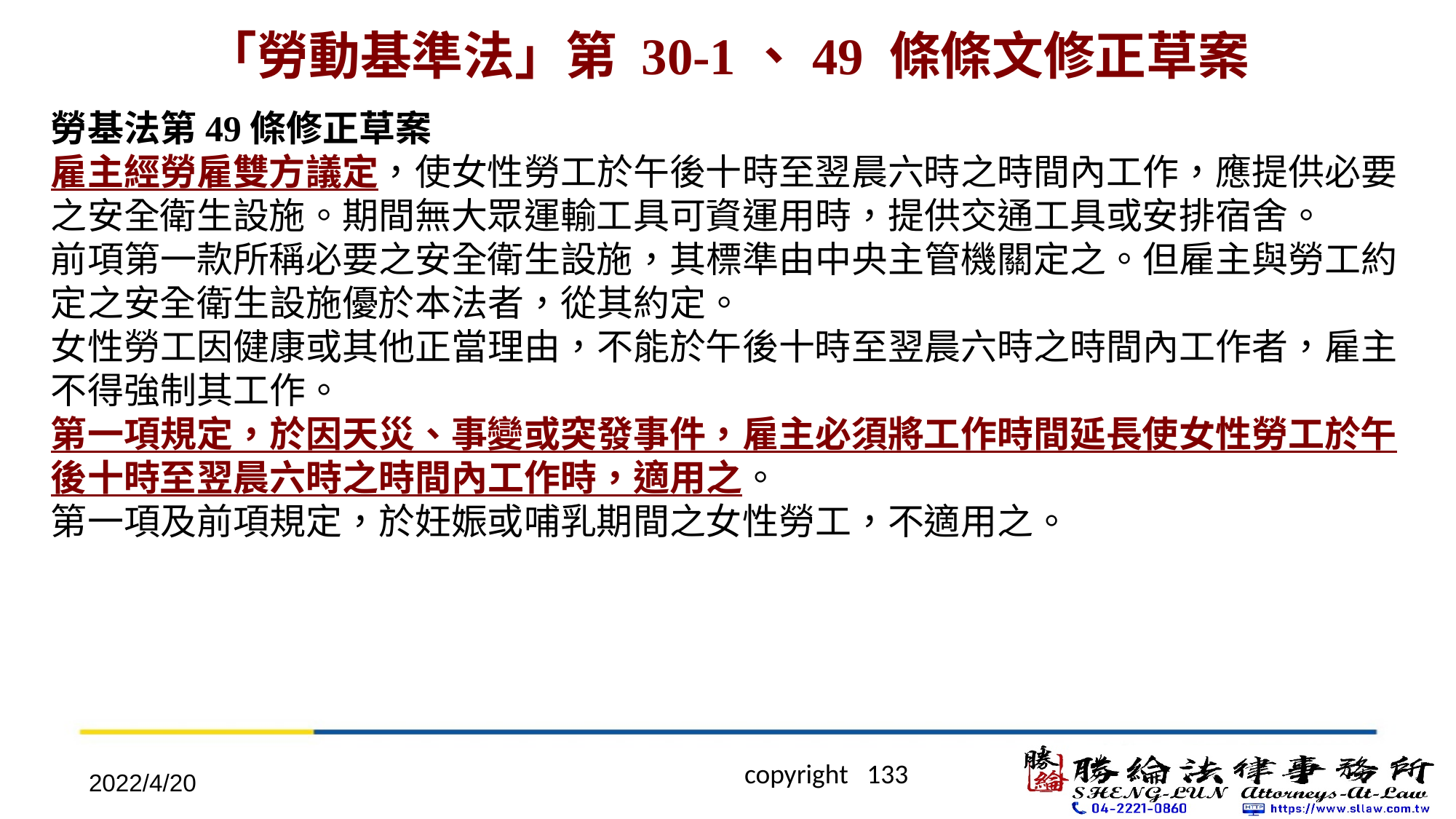

# 「勞動基準法」第 30-1、49 條條文修正草案
勞基法第49條修正草案
雇主經勞雇雙方議定，使女性勞工於午後十時至翌晨六時之時間內工作，應提供必要之安全衛生設施。期間無大眾運輸工具可資運用時，提供交通工具或安排宿舍。
前項第一款所稱必要之安全衛生設施，其標準由中央主管機關定之。但雇主與勞工約定之安全衛生設施優於本法者，從其約定。
女性勞工因健康或其他正當理由，不能於午後十時至翌晨六時之時間內工作者，雇主不得強制其工作。
第一項規定，於因天災、事變或突發事件，雇主必須將工作時間延長使女性勞工於午後十時至翌晨六時之時間內工作時，適用之。
第一項及前項規定，於妊娠或哺乳期間之女性勞工，不適用之。

2022/4/20
 copyright   133